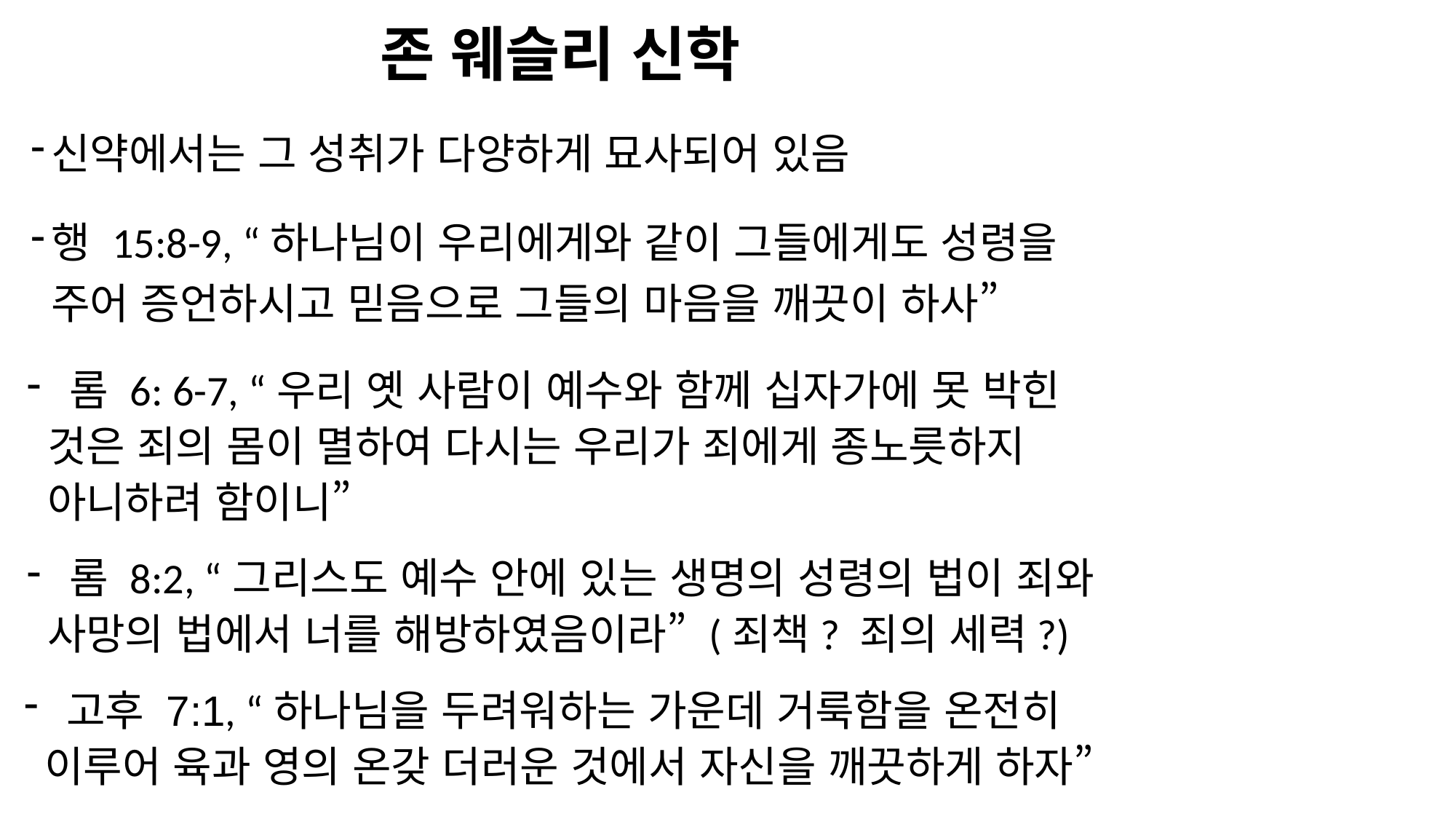

# 존 웨슬리 신학
신약에서는 그 성취가 다양하게 묘사되어 있음
행 15:8-9, “하나님이 우리에게와 같이 그들에게도 성령을 주어 증언하시고 믿음으로 그들의 마음을 깨끗이 하사”
 롬 6: 6-7, “우리 옛 사람이 예수와 함께 십자가에 못 박힌 것은 죄의 몸이 멸하여 다시는 우리가 죄에게 종노릇하지 아니하려 함이니”

 롬 8:2, “그리스도 예수 안에 있는 생명의 성령의 법이 죄와 사망의 법에서 너를 해방하였음이라” (죄책? 죄의 세력?)

 고후 7:1, “하나님을 두려워하는 가운데 거룩함을 온전히 이루어 육과 영의 온갖 더러운 것에서 자신을 깨끗하게 하자”